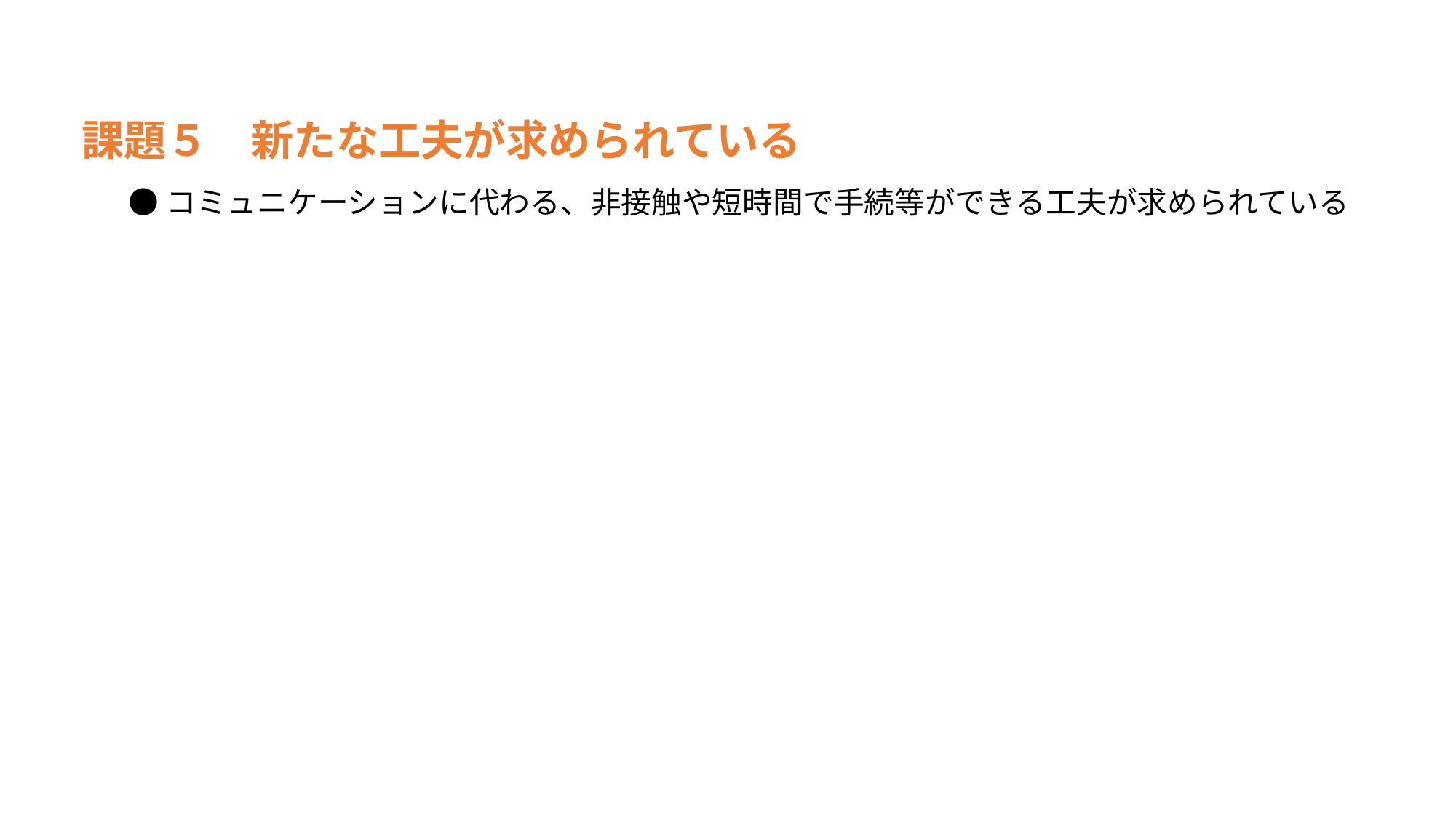

課題５　新たな工夫が求められている
●コミュニケーションに代わる、非接触や短時間で手続等ができる工夫が求められている